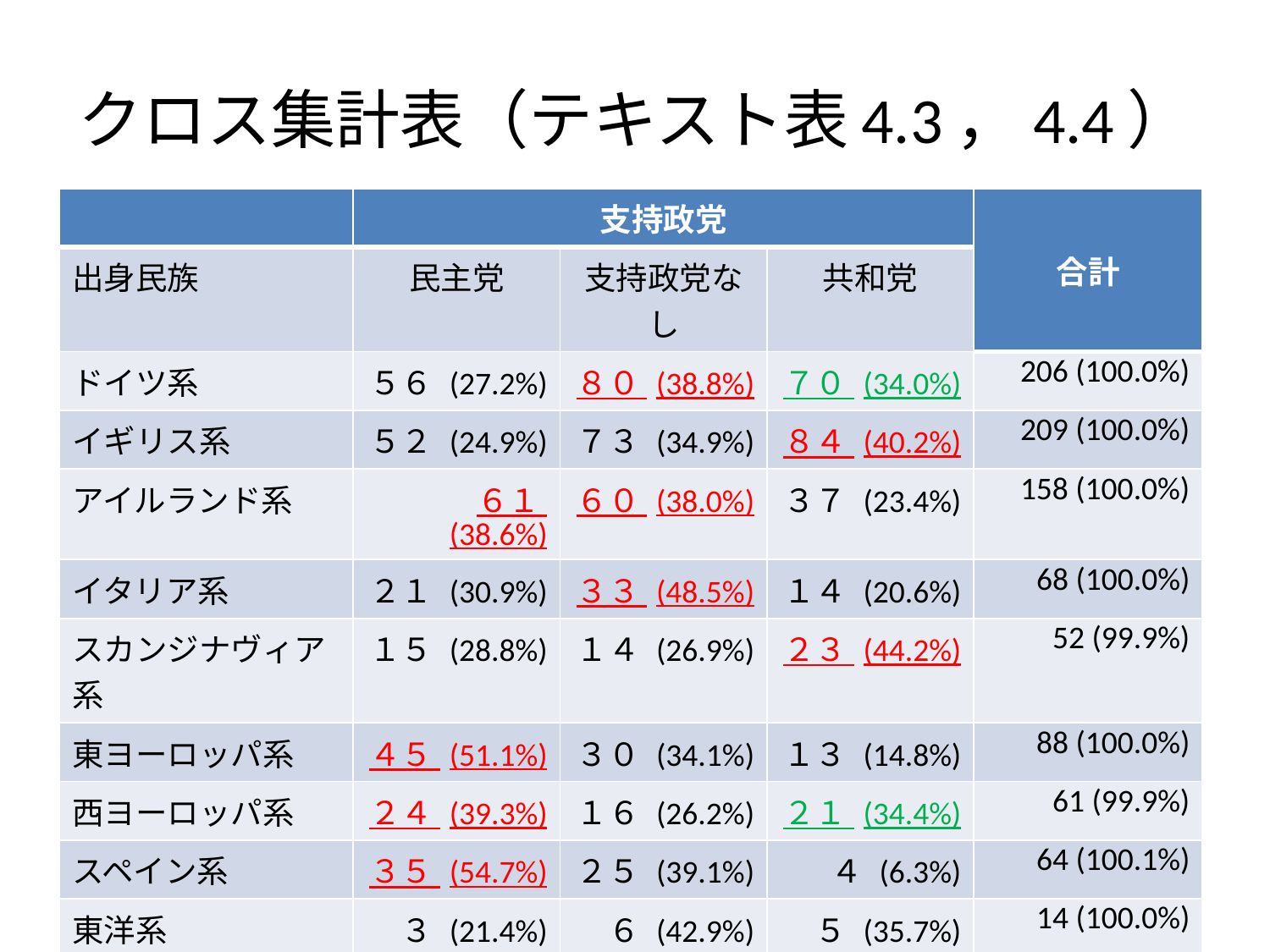

# クロス集計表（テキスト表4.3，4.4）
|  | 支持政党 |  |  | 合計 |
| --- | --- | --- | --- | --- |
| 出身民族 | 民主党 | 支持政党なし | 共和党 |  |
| ドイツ系 | ５６ (27.2%) | ８０ (38.8%) | ７０ (34.0%) | 206 (100.0%) |
| イギリス系 | ５２ (24.9%) | ７３ (34.9%) | ８４ (40.2%) | 209 (100.0%) |
| アイルランド系 | ６１ (38.6%) | ６０ (38.0%) | ３７ (23.4%) | 158 (100.0%) |
| イタリア系 | ２１ (30.9%) | ３３ (48.5%) | １４ (20.6%) | 68 (100.0%) |
| スカンジナヴィア系 | １５ (28.8%) | １４ (26.9%) | ２３ (44.2%) | 52 (99.9%) |
| 東ヨーロッパ系 | ４５ (51.1%) | ３０ (34.1%) | １３ (14.8%) | 88 (100.0%) |
| 西ヨーロッパ系 | ２４ (39.3%) | １６ (26.2%) | ２１ (34.4%) | 61 (99.9%) |
| スペイン系 | ３５ (54.7%) | ２５ (39.1%) | ４ (6.3%) | 64 (100.1%) |
| 東洋系 | ３ (21.4%) | ６ (42.9%) | ５ (35.7%) | 14 (100.0%) |
| アフリカ系 | ６１ (67.8%) | ２４ (26.7%) | ５ (5.6%) | 90 (100.1%) |
| その他 | ５２ (45.6%) | ４４ (38.6%) | １８ (26.2%) | 114 (100.0%) |
| 合計 | 425 (37.8%) | 405 (36.0%) | 294 (26.2%) | 1124 (100.0%) |